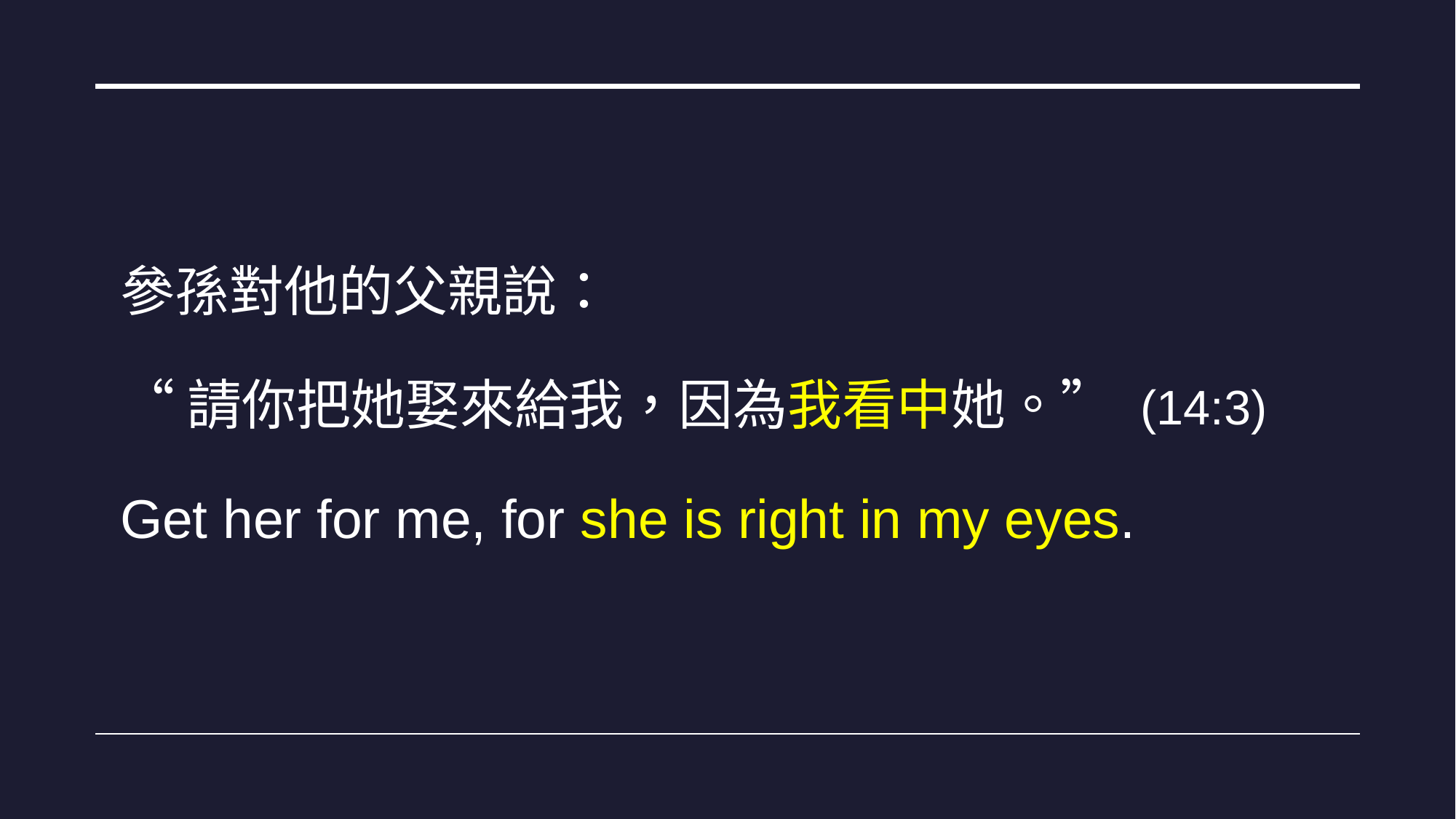

參孫對他的父親說：
“請你把她娶來給我，因為我看中她。” (14:3)
Get her for me, for she is right in my eyes.